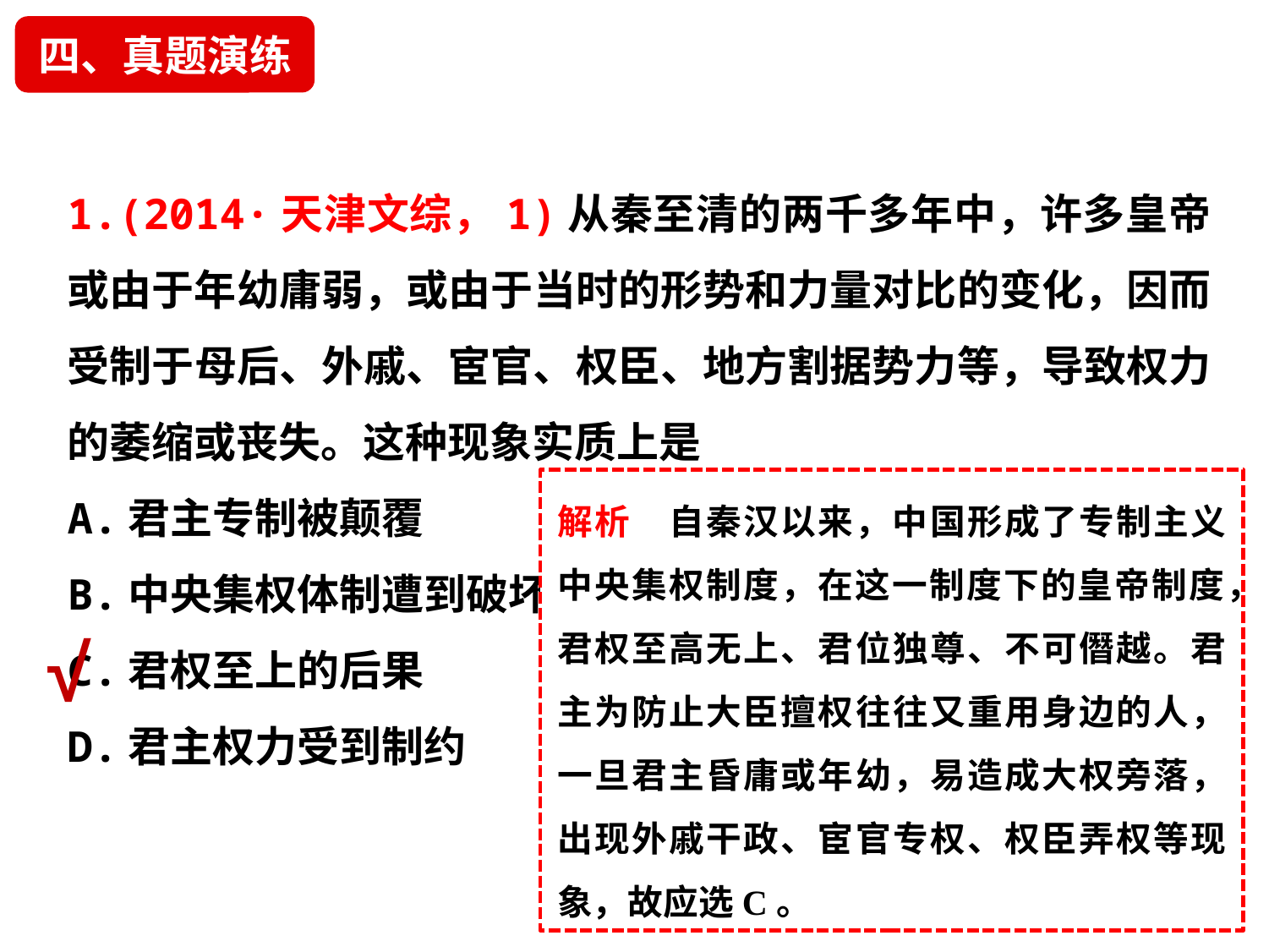

四、真题演练
1.(2014·天津文综，1)从秦至清的两千多年中，许多皇帝或由于年幼庸弱，或由于当时的形势和力量对比的变化，因而受制于母后、外戚、宦官、权臣、地方割据势力等，导致权力的萎缩或丧失。这种现象实质上是
A.君主专制被颠覆
B.中央集权体制遭到破坏
C.君权至上的后果
D.君主权力受到制约
解析　自秦汉以来，中国形成了专制主义中央集权制度，在这一制度下的皇帝制度，君权至高无上、君位独尊、不可僭越。君主为防止大臣擅权往往又重用身边的人，一旦君主昏庸或年幼，易造成大权旁落，出现外戚干政、宦官专权、权臣弄权等现象，故应选C。
√